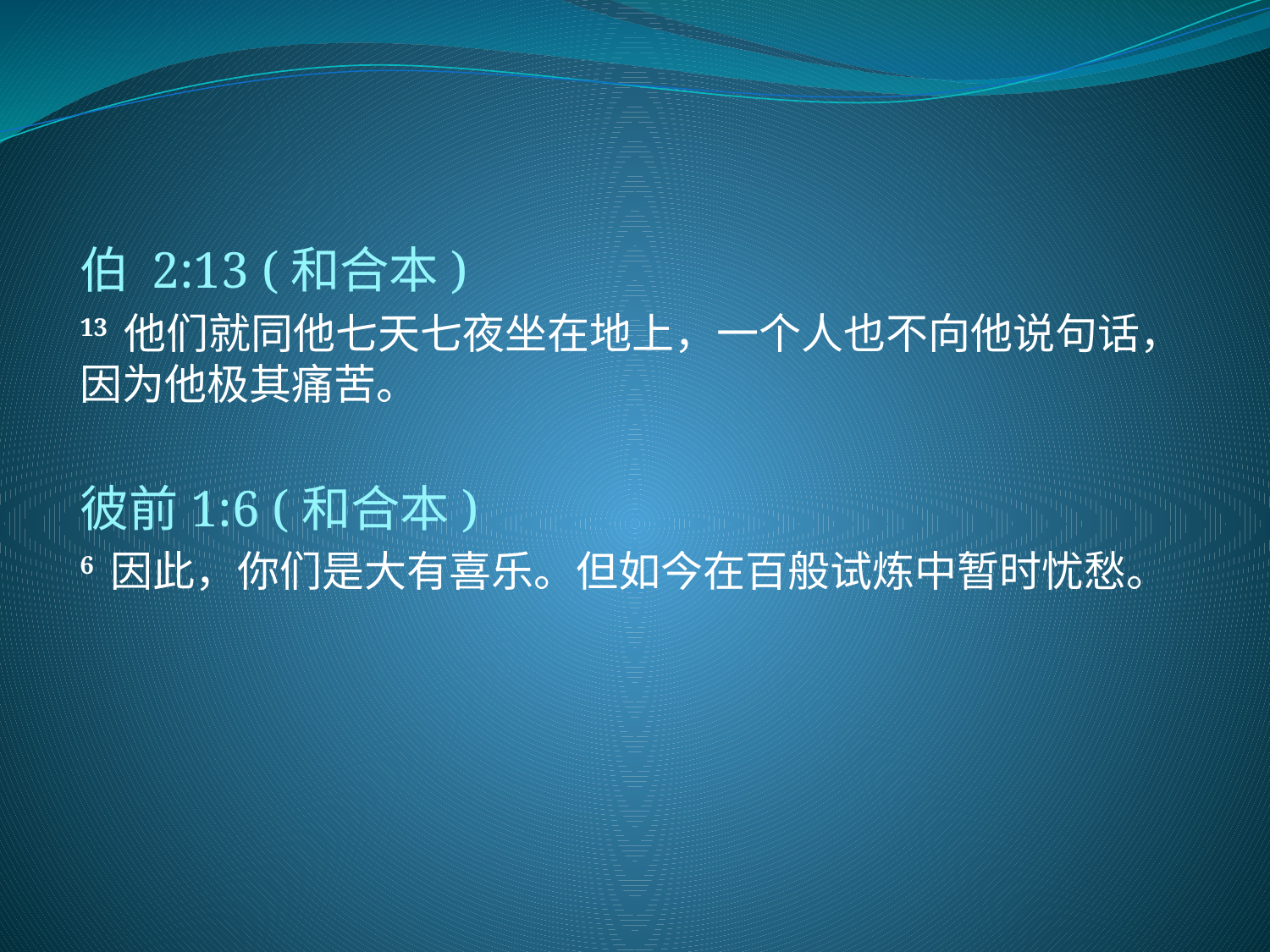

伯 2:13 (和合本)
13 他们就同他七天七夜坐在地上，一个人也不向他说句话，因为他极其痛苦。

彼前1:6 (和合本)
6 因此，你们是大有喜乐。但如今在百般试炼中暂时忧愁。